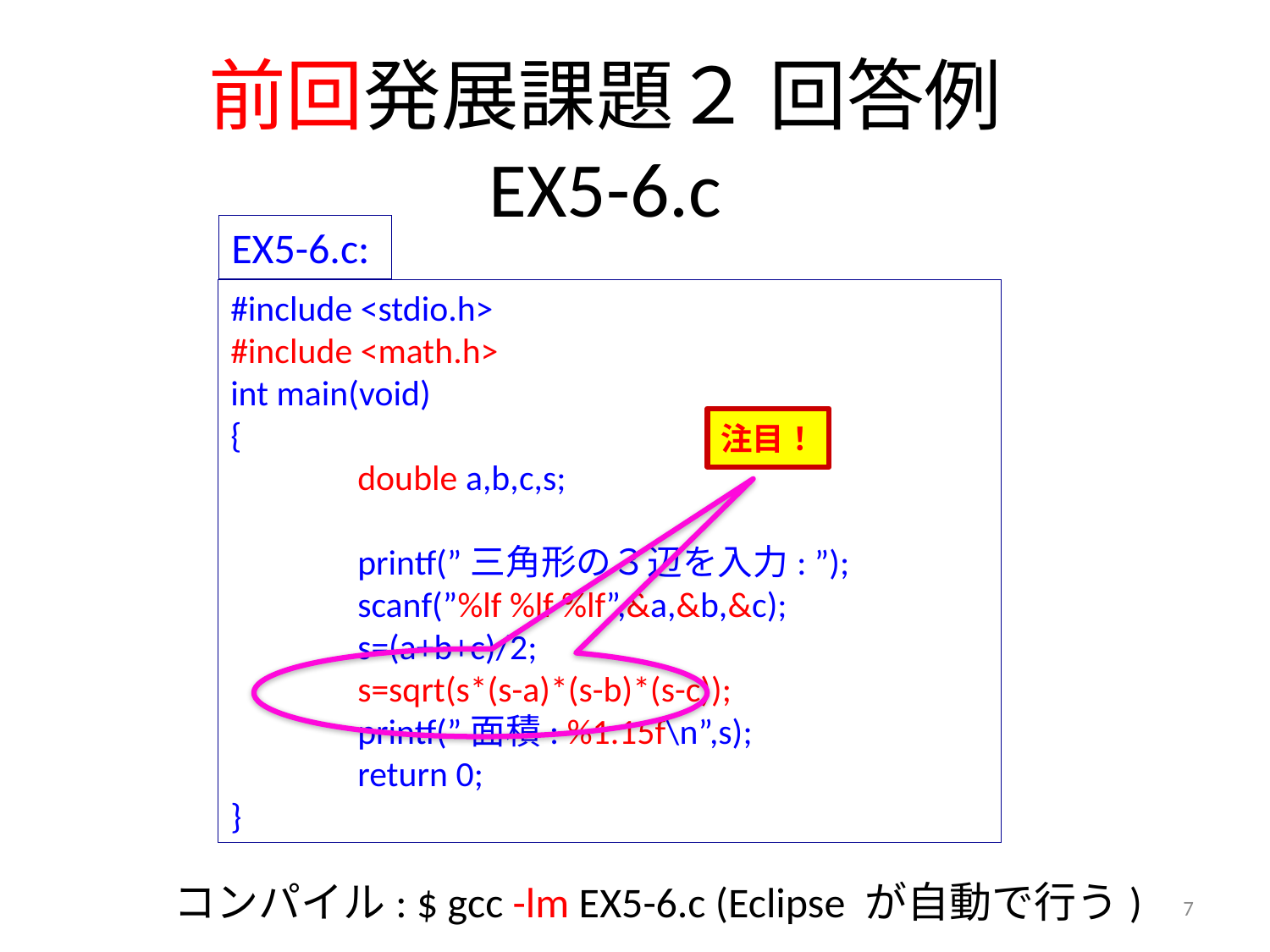

# 前回発展課題２ 回答例 EX5-6.c
EX5-6.c:
#include <stdio.h>
#include <math.h>
int main(void)
{
	double a,b,c,s;

	printf(”三角形の３辺を入力: ”);
	scanf(”%lf %lf %lf”,&a,&b,&c);
	s=(a+b+c)/2;
	s=sqrt(s*(s-a)*(s-b)*(s-c));
	printf(”面積: %1.15f\n”,s);
	return 0;
}
注目！

コンパイル: $ gcc -lm EX5-6.c (Eclipse が自動で行う)
7